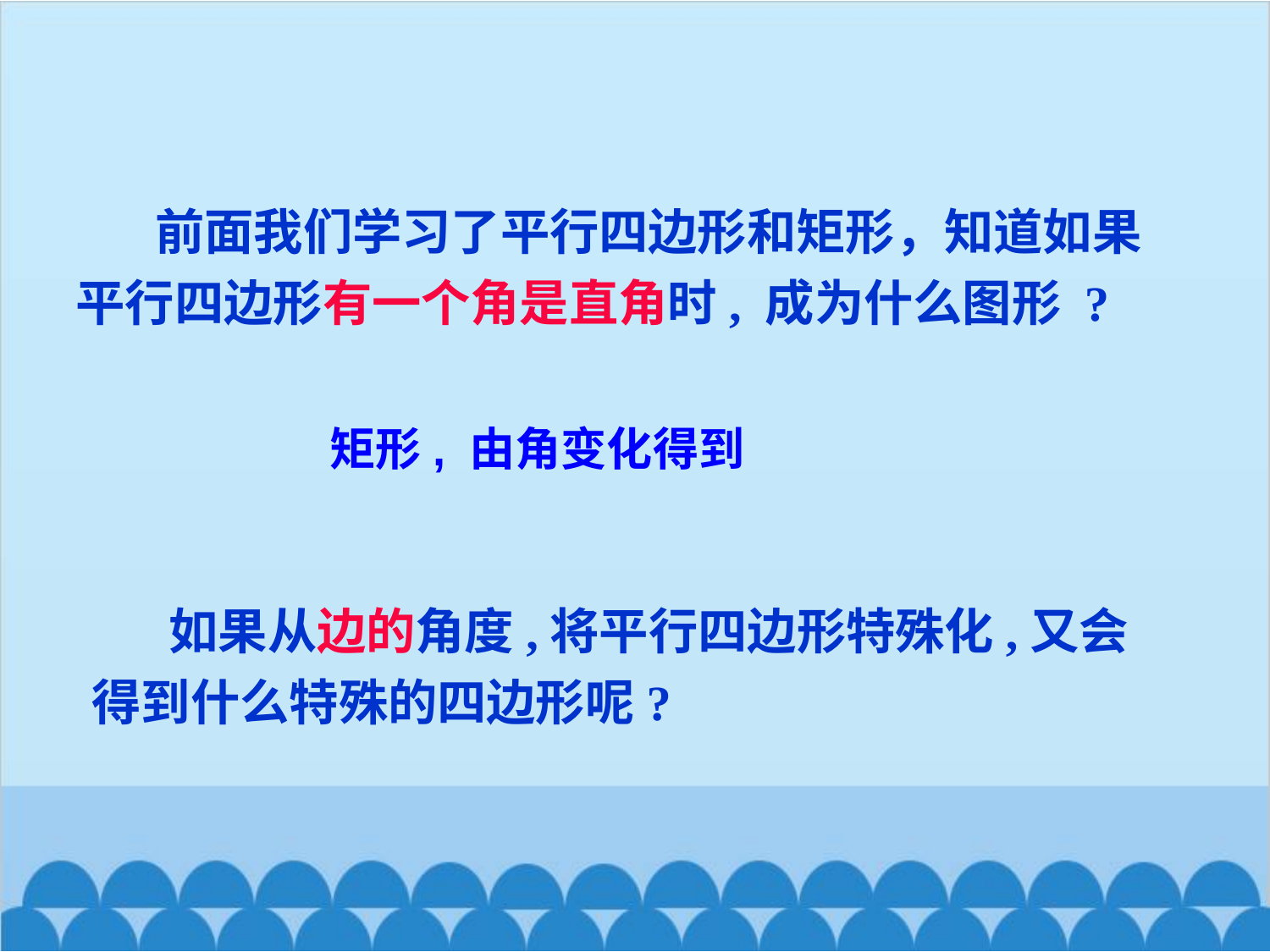

前面我们学习了平行四边形和矩形，知道如果平行四边形有一个角是直角时, 成为什么图形 ?
矩形, 由角变化得到
       如果从边的角度,将平行四边形特殊化,又会得到什么特殊的四边形呢?